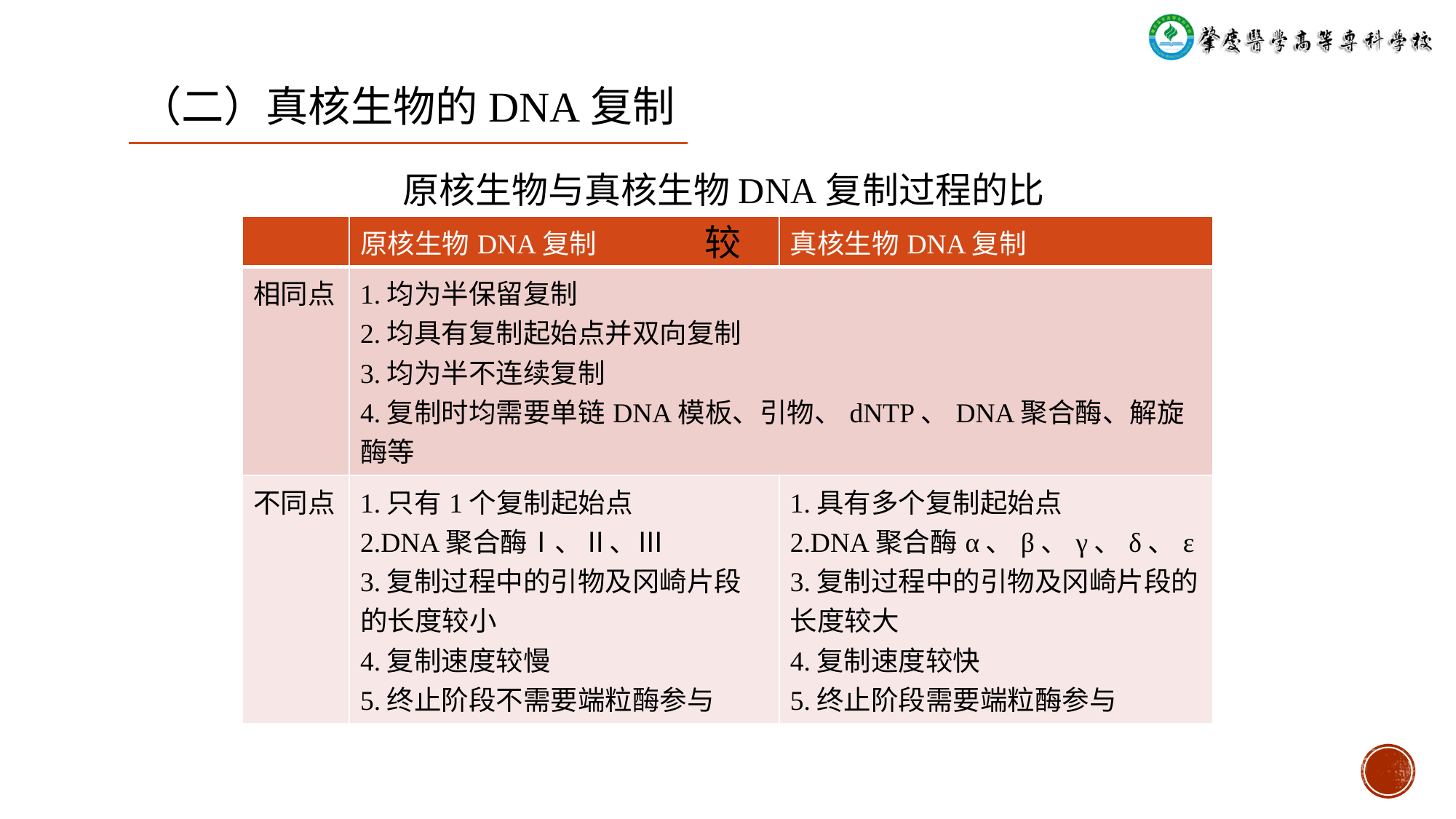

（二）真核生物的DNA复制
原核生物与真核生物DNA复制过程的比较
|  | 原核生物DNA复制 | 真核生物DNA复制 |
| --- | --- | --- |
| 相同点 | 1.均为半保留复制 2.均具有复制起始点并双向复制 3.均为半不连续复制 4.复制时均需要单链DNA模板、引物、dNTP、DNA聚合酶、解旋酶等 |  |
| 不同点 | 1.只有1个复制起始点 2.DNA聚合酶Ⅰ、Ⅱ、Ⅲ 3.复制过程中的引物及冈崎片段的长度较小 4.复制速度较慢 5.终止阶段不需要端粒酶参与 | 1.具有多个复制起始点 2.DNA聚合酶α、β、γ、δ、ε 3.复制过程中的引物及冈崎片段的长度较大 4.复制速度较快 5.终止阶段需要端粒酶参与 |